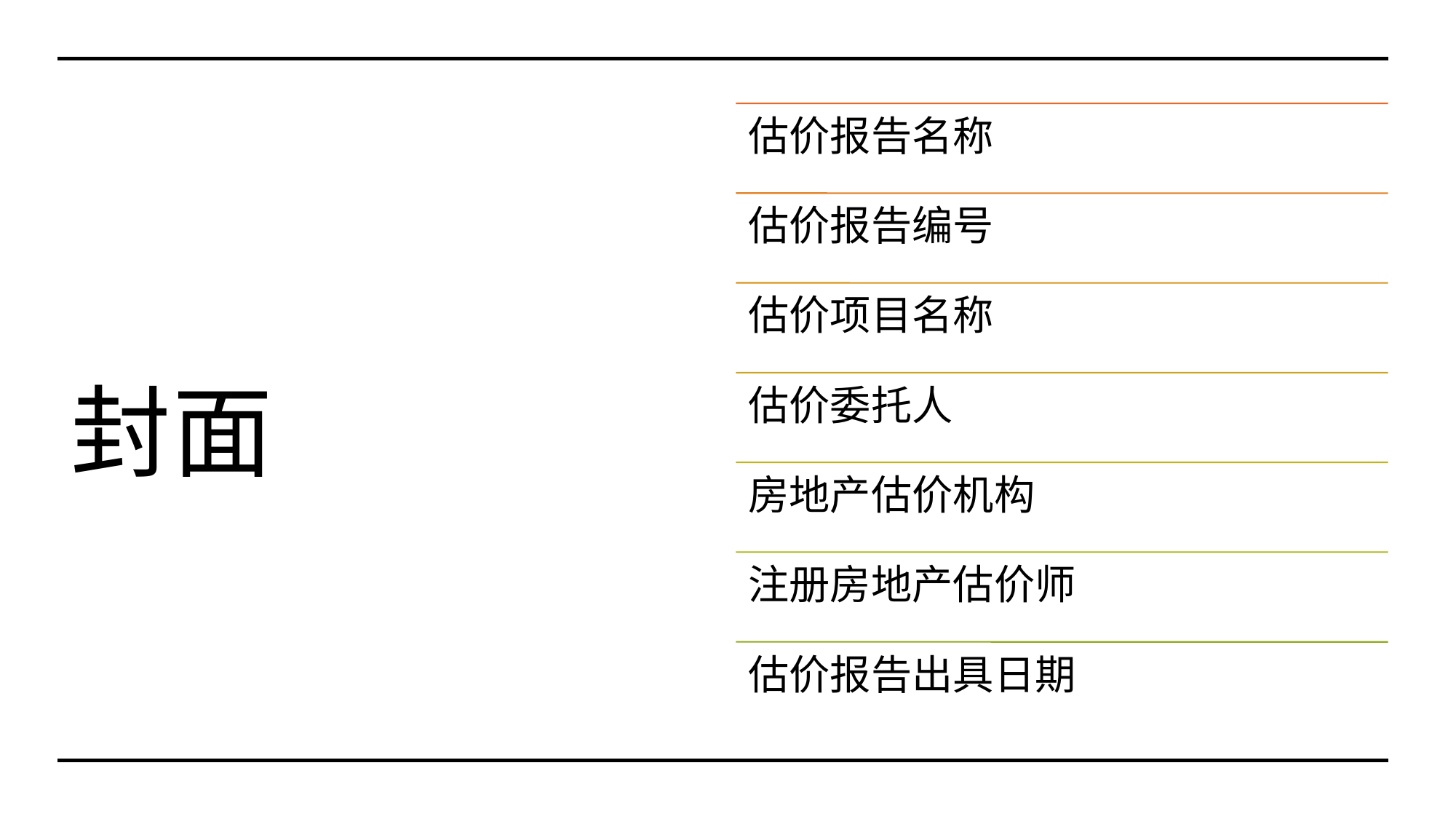

估价报告名称
估价报告编号
估价项目名称
估价委托人
房地产估价机构
注册房地产估价师
估价报告出具日期
# 封面